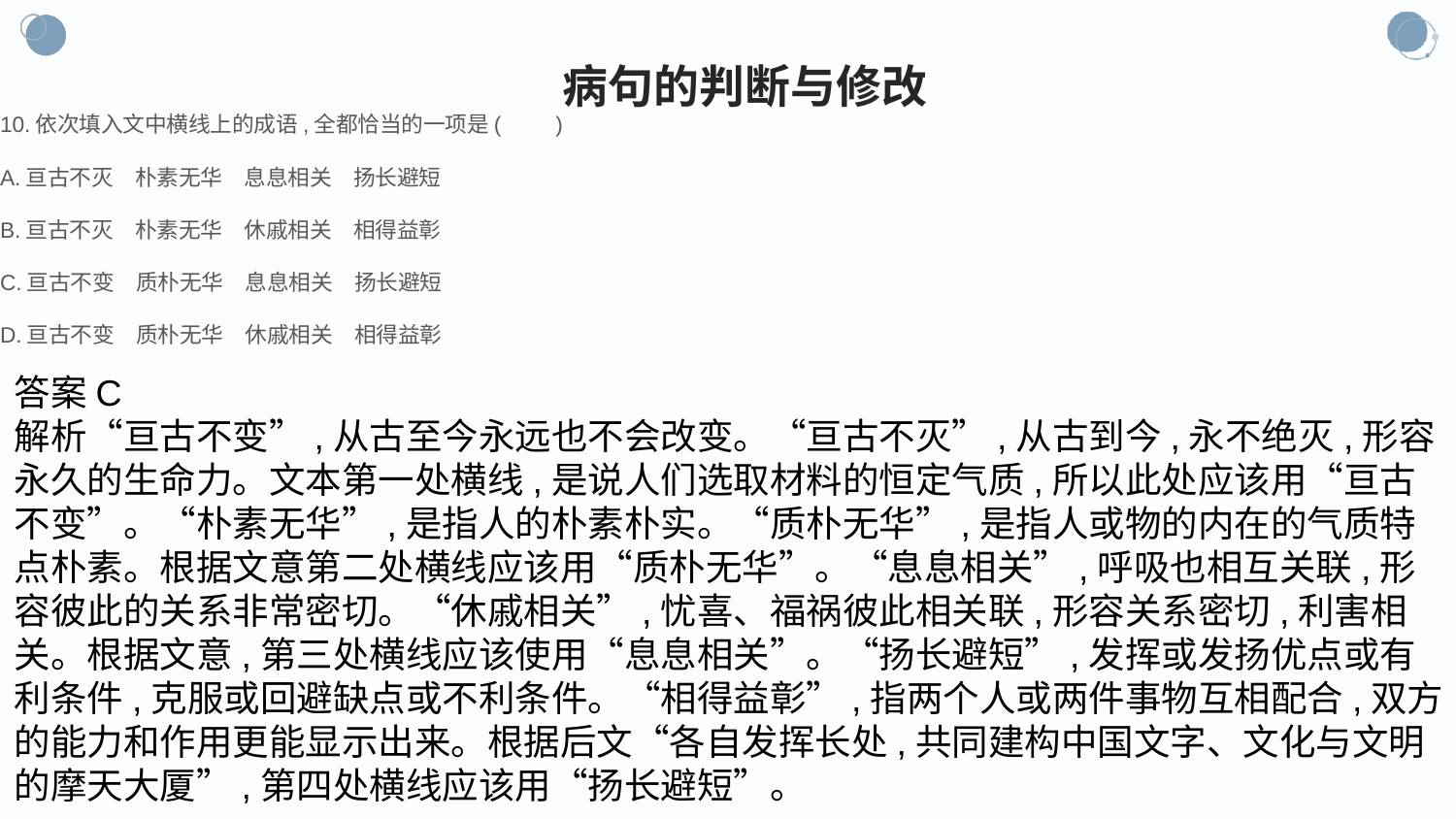

病句的判断与修改
10.依次填入文中横线上的成语,全都恰当的一项是(　　)
A.亘古不灭　朴素无华　息息相关　扬长避短
B.亘古不灭　朴素无华　休戚相关　相得益彰
C.亘古不变　质朴无华　息息相关　扬长避短
D.亘古不变　质朴无华　休戚相关　相得益彰
答案C
解析“亘古不变”,从古至今永远也不会改变。“亘古不灭”,从古到今,永不绝灭,形容永久的生命力。文本第一处横线,是说人们选取材料的恒定气质,所以此处应该用“亘古不变”。“朴素无华”,是指人的朴素朴实。“质朴无华”,是指人或物的内在的气质特点朴素。根据文意第二处横线应该用“质朴无华”。“息息相关”,呼吸也相互关联,形容彼此的关系非常密切。“休戚相关”,忧喜、福祸彼此相关联,形容关系密切,利害相关。根据文意,第三处横线应该使用“息息相关”。“扬长避短”,发挥或发扬优点或有利条件,克服或回避缺点或不利条件。“相得益彰”,指两个人或两件事物互相配合,双方的能力和作用更能显示出来。根据后文“各自发挥长处,共同建构中国文字、文化与文明的摩天大厦”,第四处横线应该用“扬长避短”。